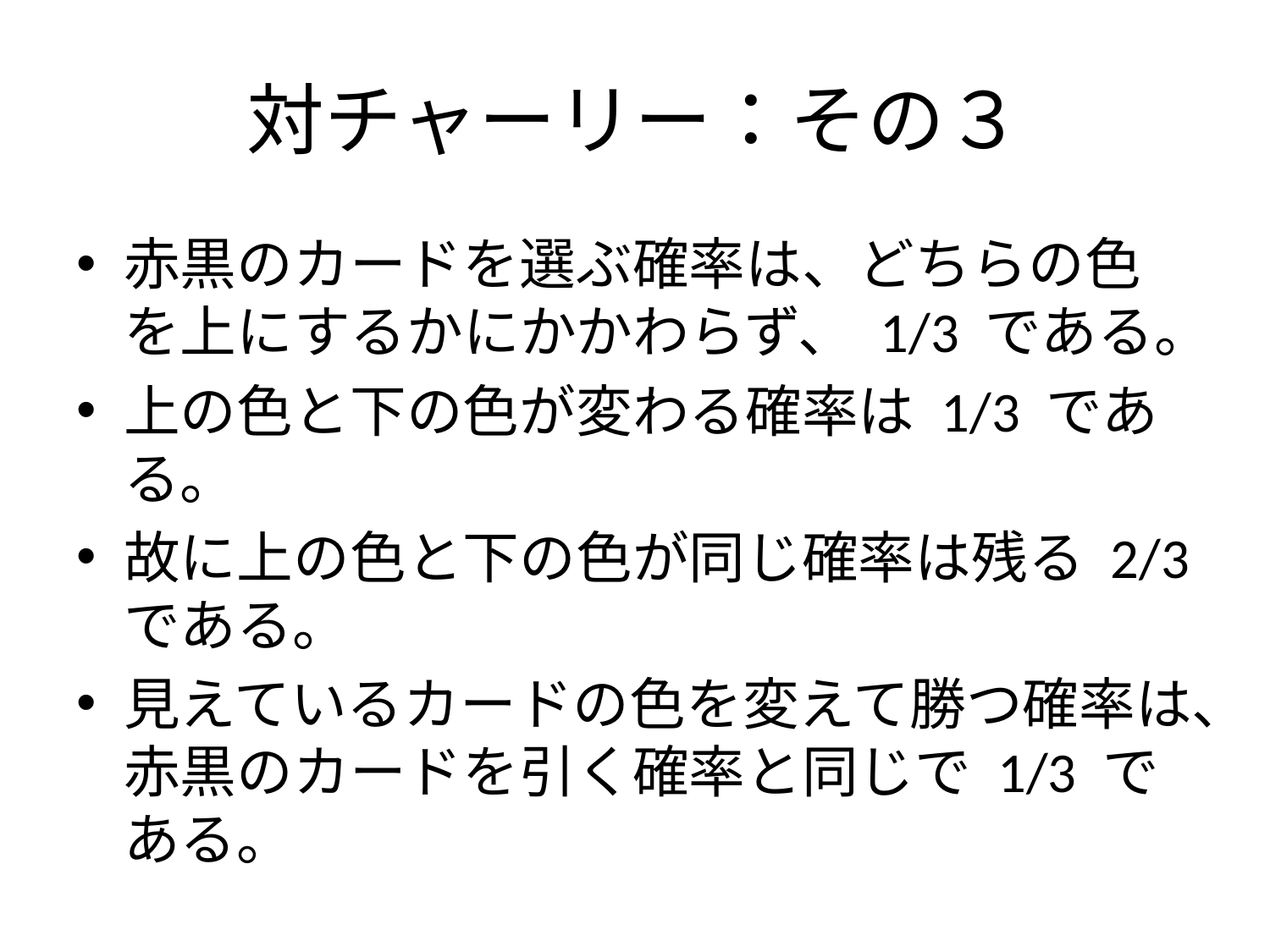

# 対チャーリー：その３
赤黒のカードを選ぶ確率は、どちらの色を上にするかにかかわらず、 1/3 である。
上の色と下の色が変わる確率は 1/3 である。
故に上の色と下の色が同じ確率は残る 2/3 である。
見えているカードの色を変えて勝つ確率は、赤黒のカードを引く確率と同じで 1/3 である。